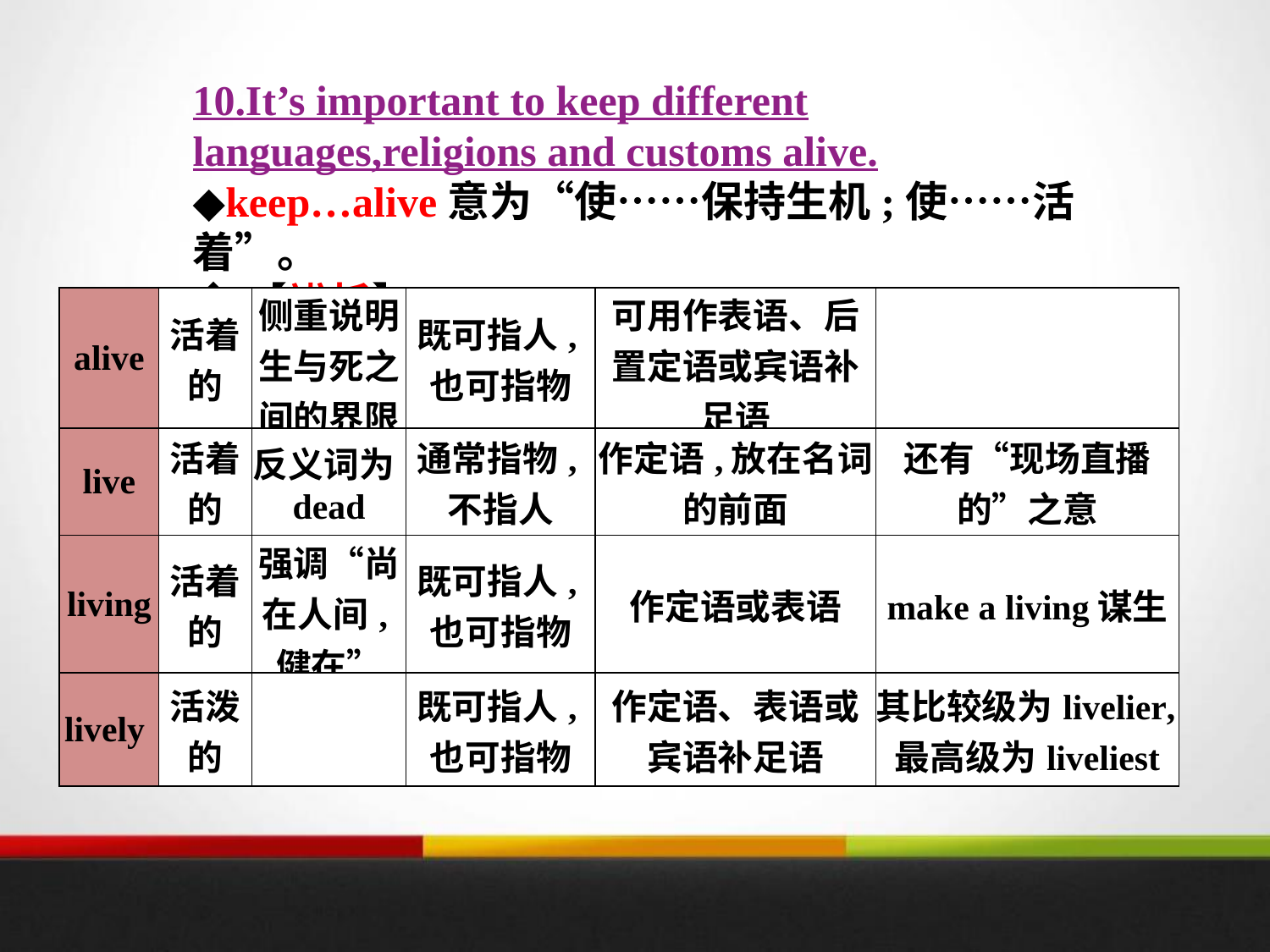

10.It’s important to keep different languages,religions and customs alive.
◆keep…alive意为“使……保持生机;使……活着”。
◆【辨析】　alive,live,living,lively
| alive | 活着的 | 侧重说明生与死之间的界限 | 既可指人,也可指物 | 可用作表语、后置定语或宾语补足语 |  |
| --- | --- | --- | --- | --- | --- |
| live | 活着的 | 反义词为dead | 通常指物,不指人 | 作定语,放在名词的前面 | 还有“现场直播的”之意 |
| living | 活着的 | 强调“尚在人间,健在” | 既可指人,也可指物 | 作定语或表语 | make a living谋生 |
| lively | 活泼的 |  | 既可指人,也可指物 | 作定语、表语或宾语补足语 | 其比较级为livelier,最高级为liveliest |